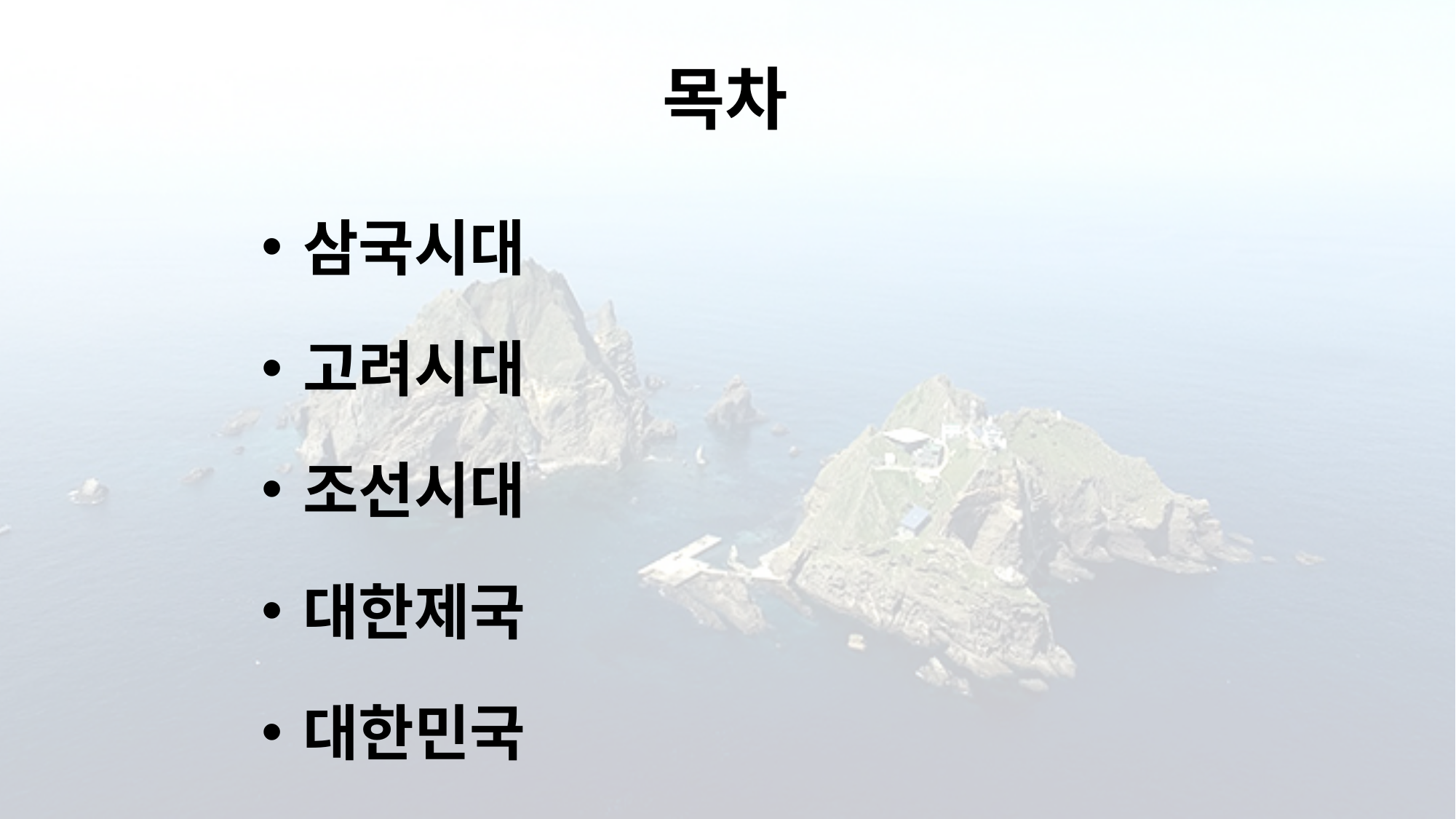

# 목차
삼국시대
고려시대
조선시대
대한제국
대한민국